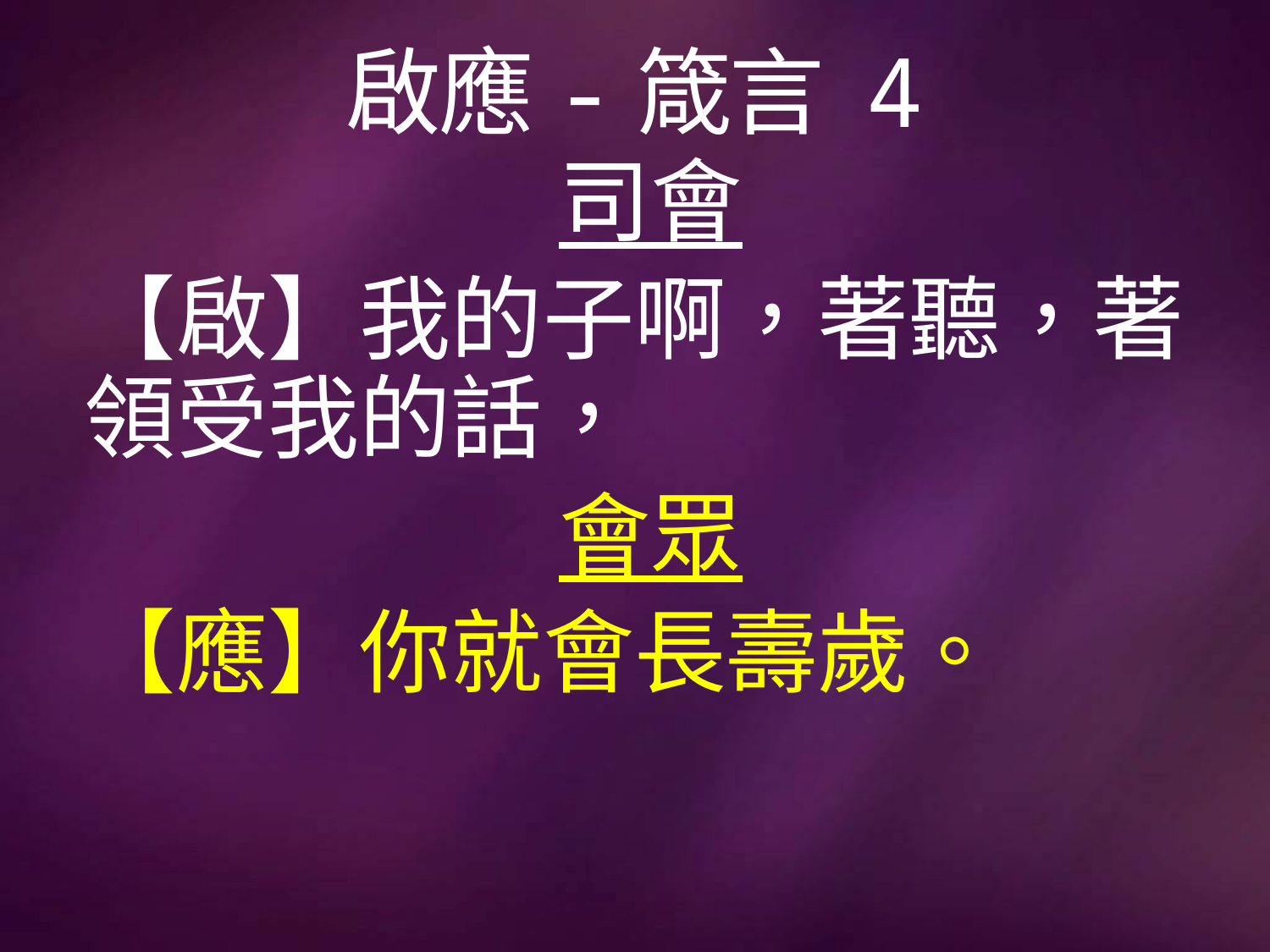

# 啟應-箴言 4
司會
【啟】我的子啊，著聽，著領受我的話，
會眾
【應】你就會長壽歲。